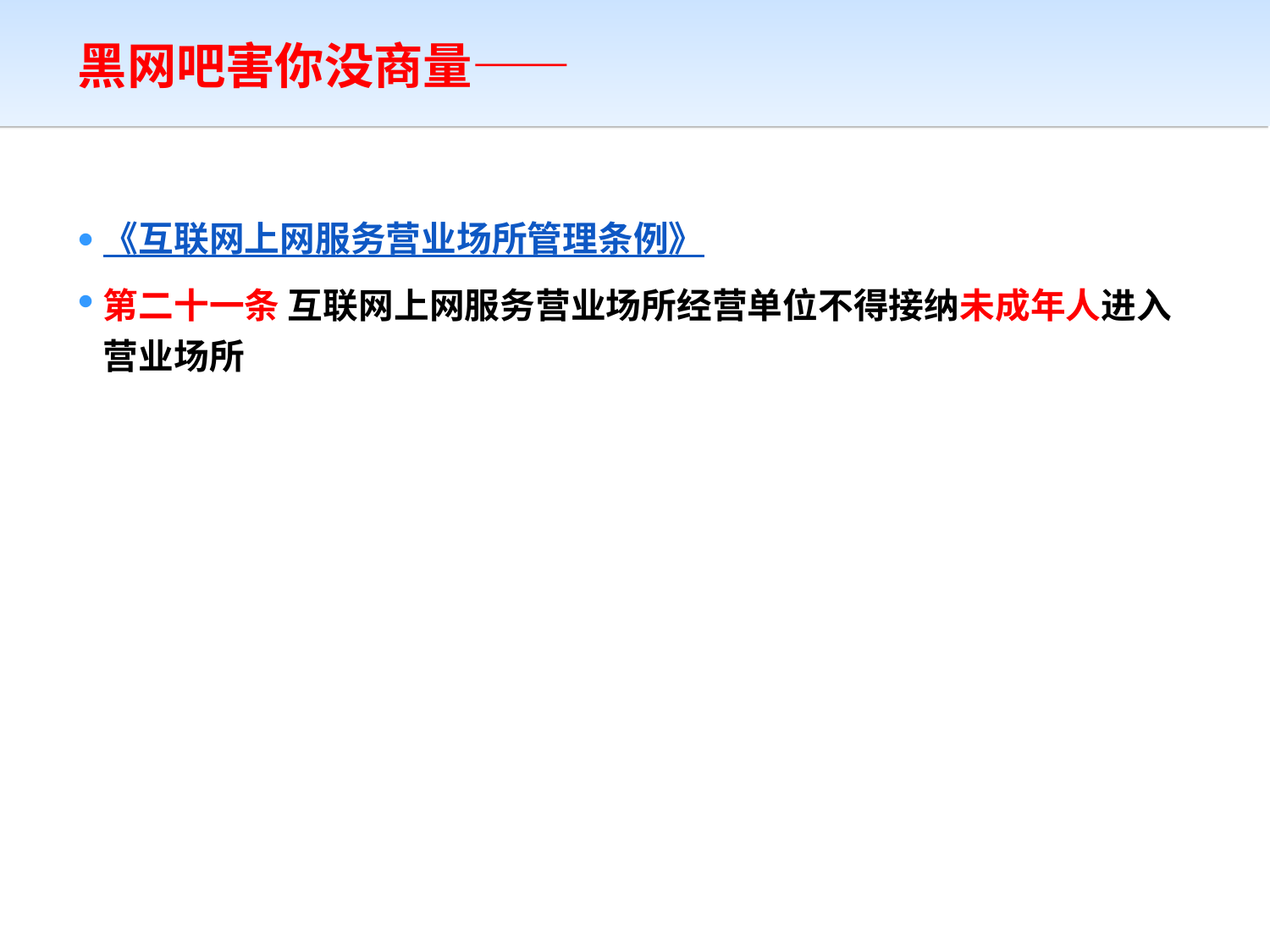

# 黑网吧害你没商量——
《互联网上网服务营业场所管理条例》
第二十一条 互联网上网服务营业场所经营单位不得接纳未成年人进入营业场所